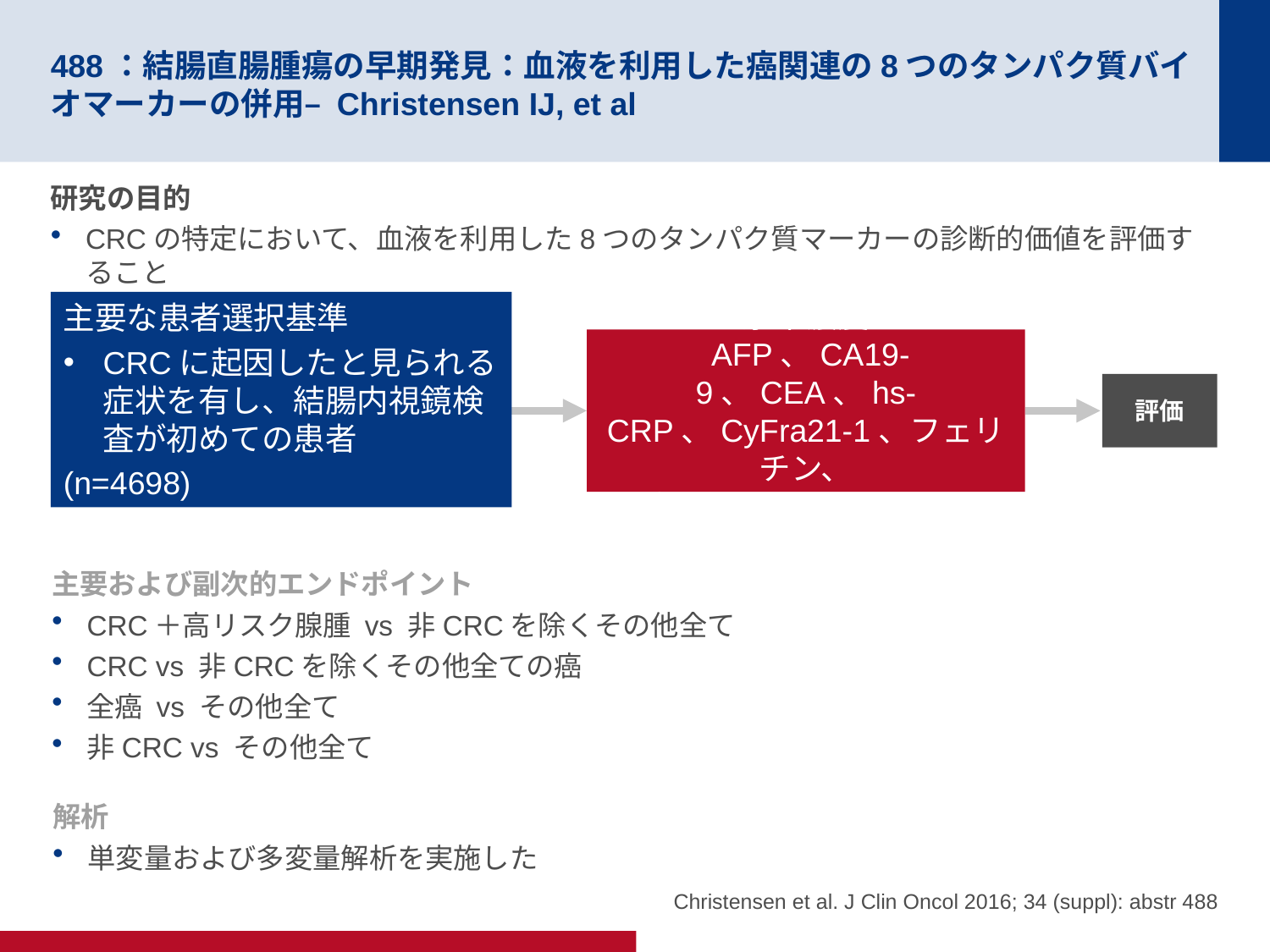

# 488：結腸直腸腫瘍の早期発見：血液を利用した癌関連の8つのタンパク質バイオマーカーの併用– Christensen IJ, et al
研究の目的
CRCの特定において、血液を利用した8つのタンパク質マーカーの診断的価値を評価すること

主要な患者選択基準
CRCに起因したと見られる症状を有し、結腸内視鏡検査が初めての患者
(n=4698)
血漿中濃度：
 AFP、CA19-9、CEA、hs-CRP、CyFra21-1、フェリチン、
ガレクチン-3、TIMP-1
評価
主要および副次的エンドポイント
CRC＋高リスク腺腫 vs 非CRCを除くその他全て
CRC vs 非CRCを除くその他全ての癌
全癌 vs その他全て
非CRC vs その他全て

解析
単変量および多変量解析を実施した
Christensen et al. J Clin Oncol 2016; 34 (suppl): abstr 488